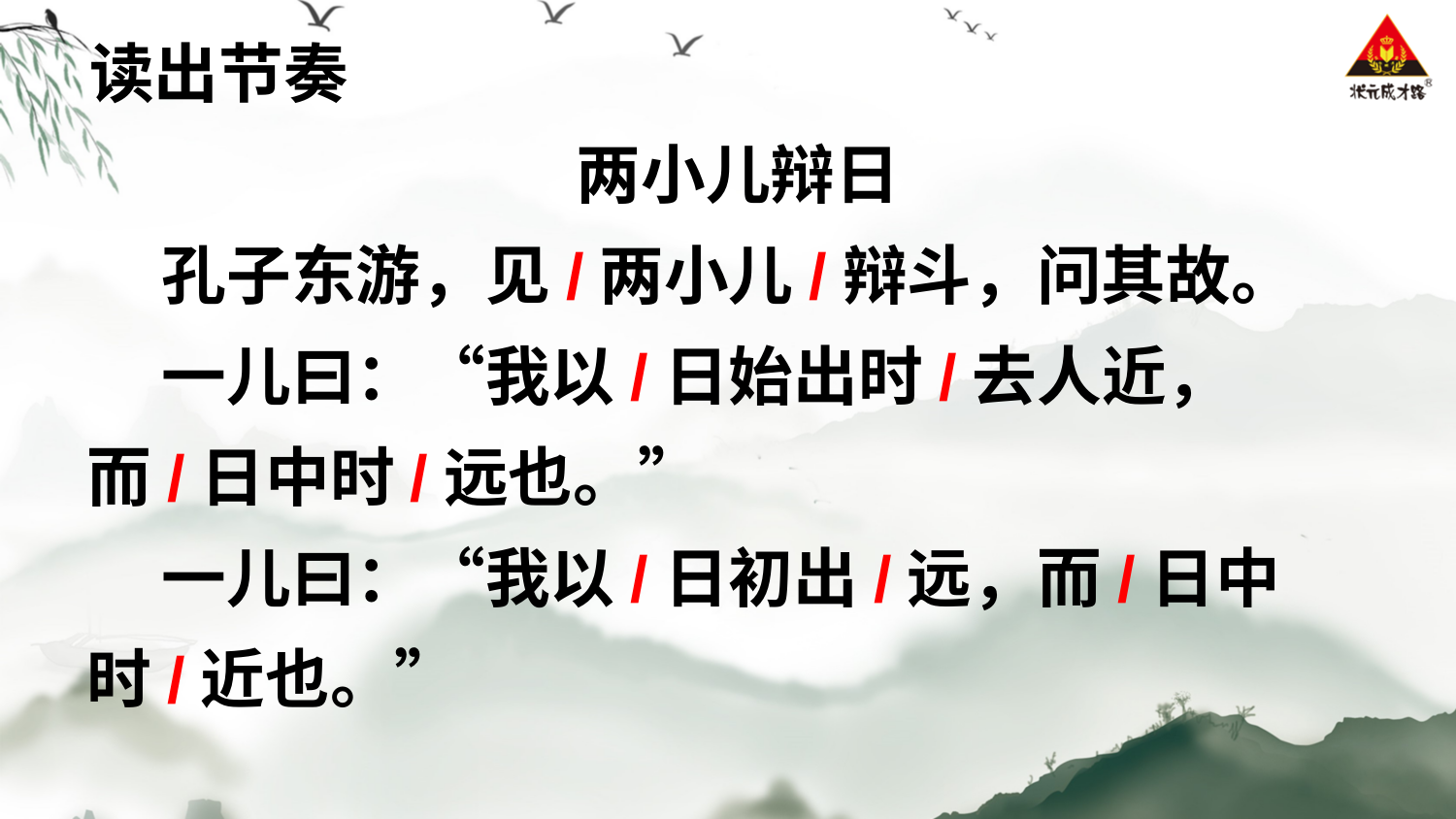

读出节奏
两小儿辩日
    孔子东游，见/两小儿/辩斗，问其故。
    一儿曰：“我以/日始出时/去人近，而/日中时/远也。”
    一儿曰：“我以/日初出/远，而/日中时/近也。”